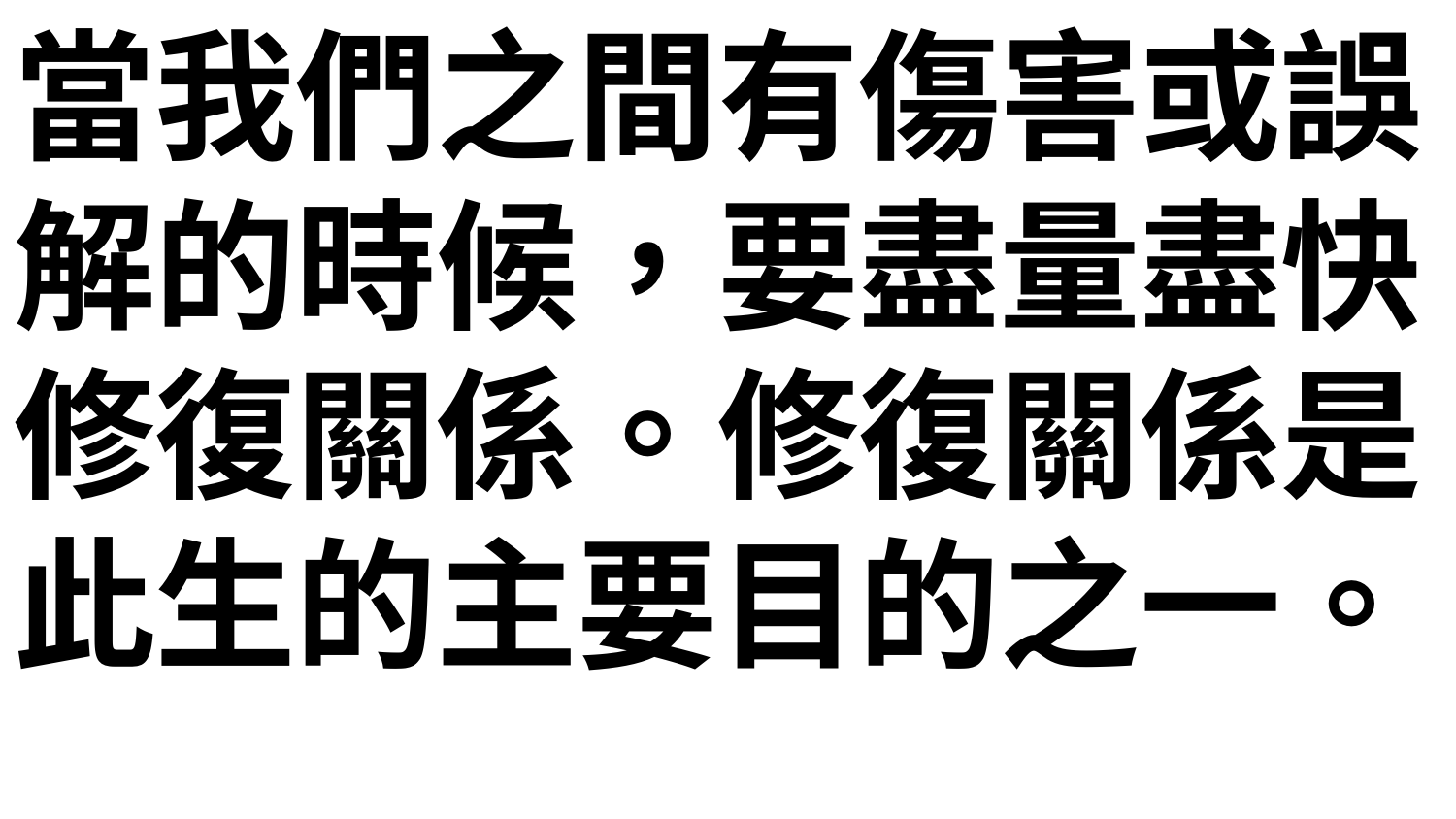

當我們之間有傷害或誤解的時候，要盡量盡快修復關係。修復關係是此生的主要目的之一。